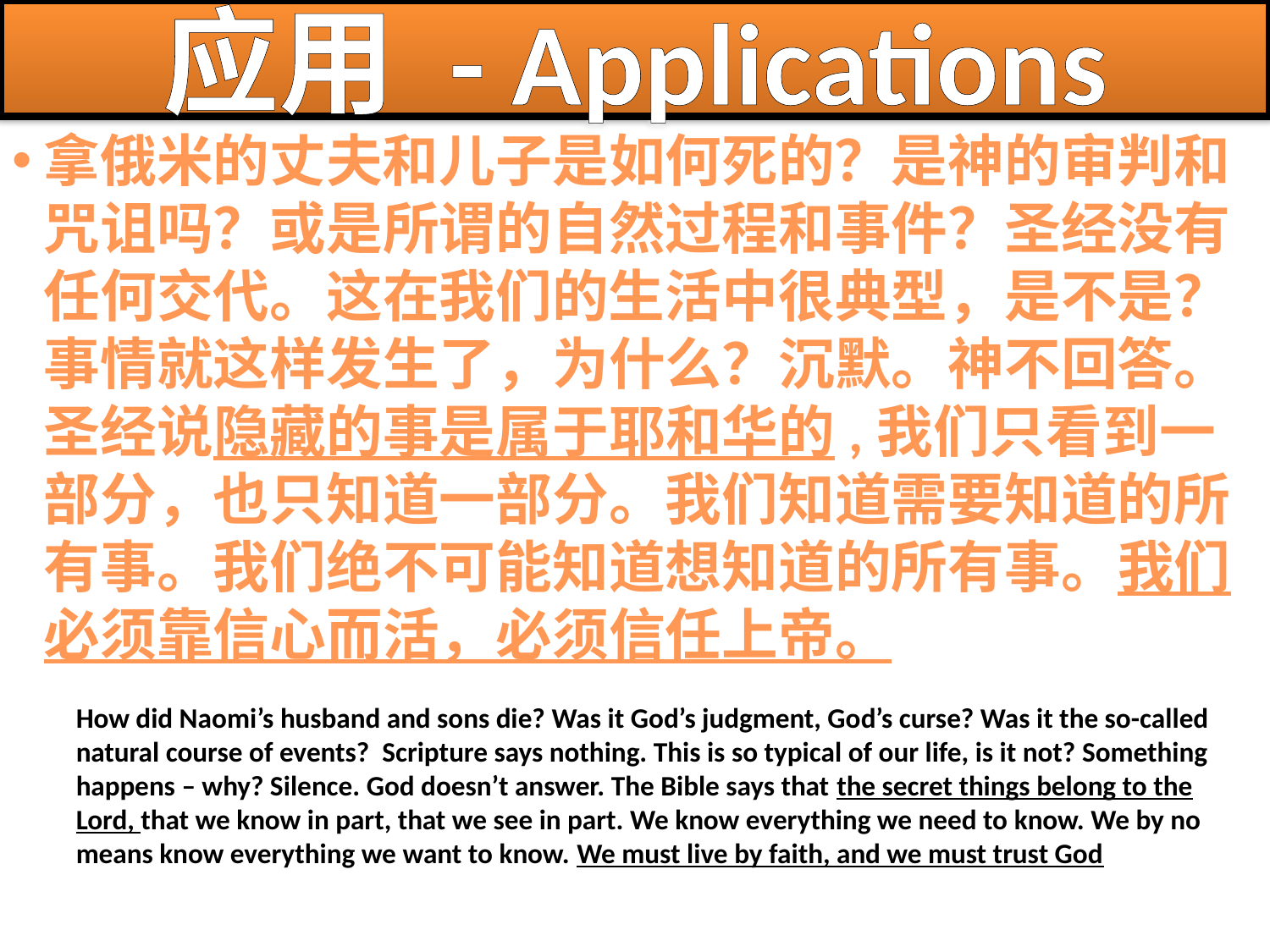

# 应用 - Applications
拿俄米的丈夫和儿子是如何死的？是神的审判和咒诅吗？或是所谓的自然过程和事件？圣经没有任何交代。这在我们的生活中很典型，是不是？事情就这样发生了，为什么？沉默。神不回答。圣经说隐藏的事是属于耶和华的,我们只看到一部分，也只知道一部分。我们知道需要知道的所有事。我们绝不可能知道想知道的所有事。我们必须靠信心而活，必须信任上帝。

How did Naomi’s husband and sons die? Was it God’s judgment, God’s curse? Was it the so-called natural course of events?  Scripture says nothing. This is so typical of our life, is it not? Something happens – why? Silence. God doesn’t answer. The Bible says that the secret things belong to the Lord, that we know in part, that we see in part. We know everything we need to know. We by no means know everything we want to know. We must live by faith, and we must trust God